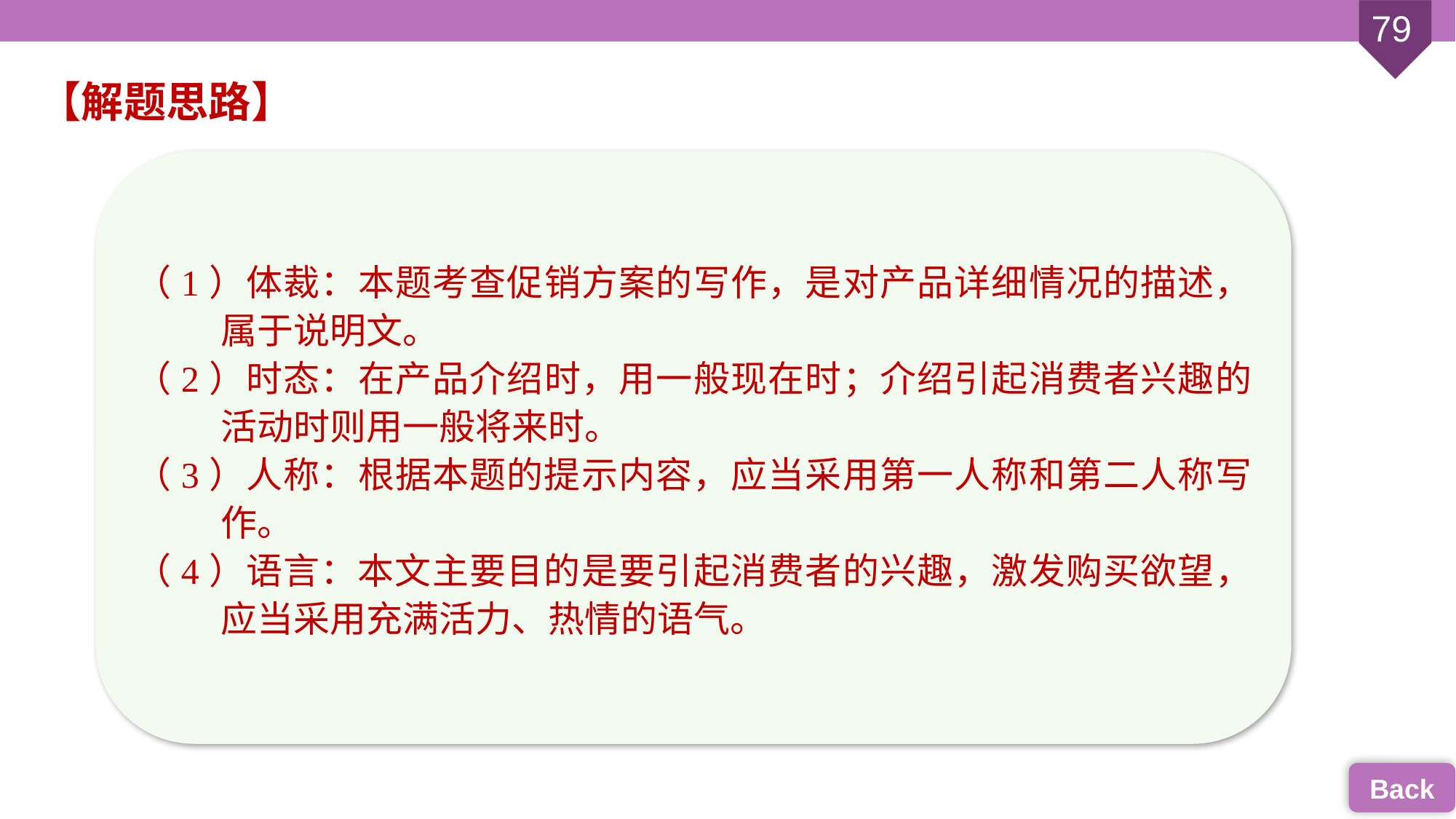

【解题思路】
（1）体裁：本题考查促销方案的写作，是对产品详细情况的描述，属于说明文。
（2）时态：在产品介绍时，用一般现在时；介绍引起消费者兴趣的活动时则用一般将来时。
（3）人称：根据本题的提示内容，应当采用第一人称和第二人称写作。
（4）语言：本文主要目的是要引起消费者的兴趣，激发购买欲望，应当采用充满活力、热情的语气。
Back